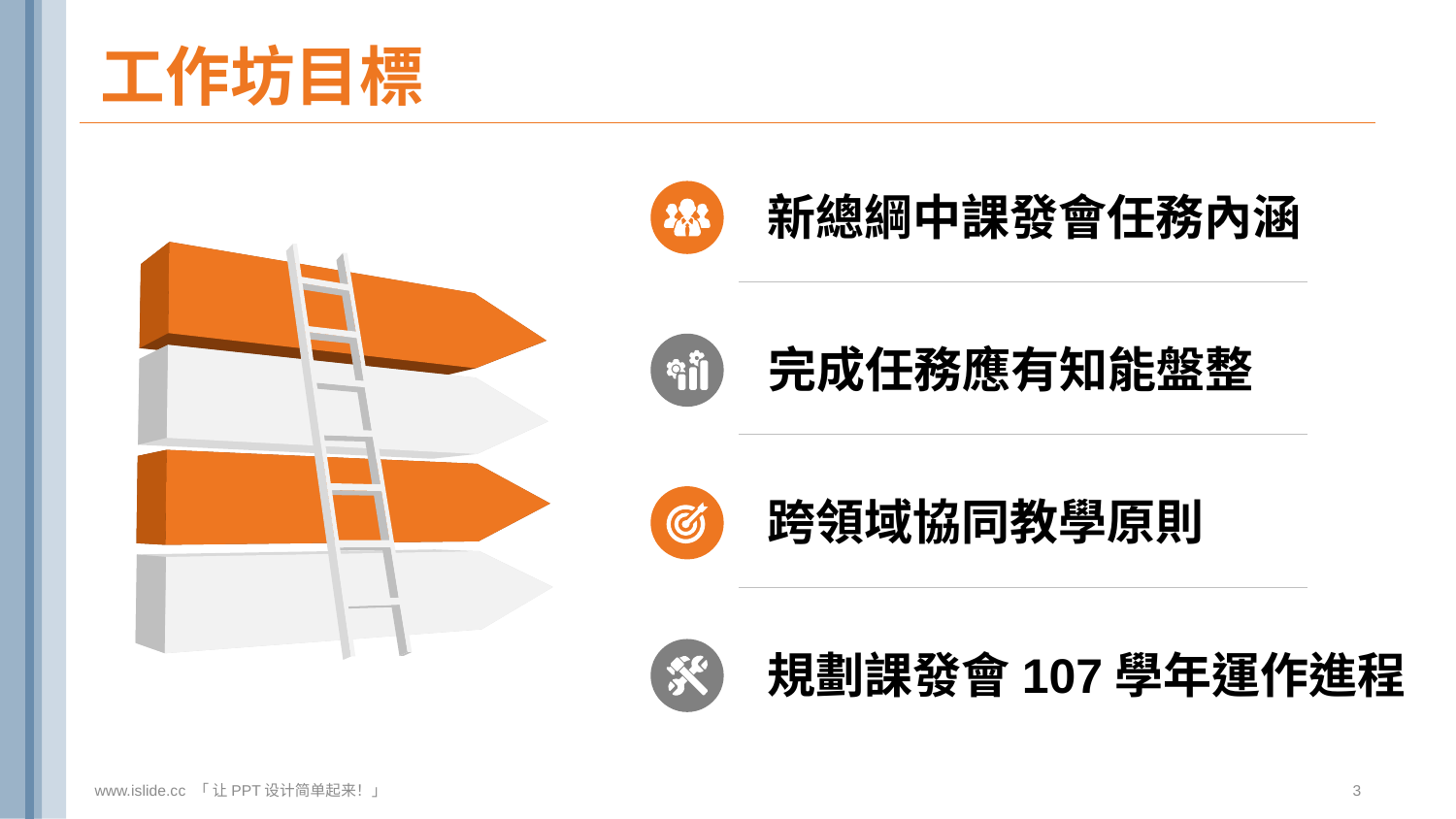

# 工作坊目標

新總綱中課發會任務內涵

完成任務應有知能盤整

跨領域協同教學原則

規劃課發會107學年運作進程
www.islide.cc 「 让PPT设计简单起来！」
3